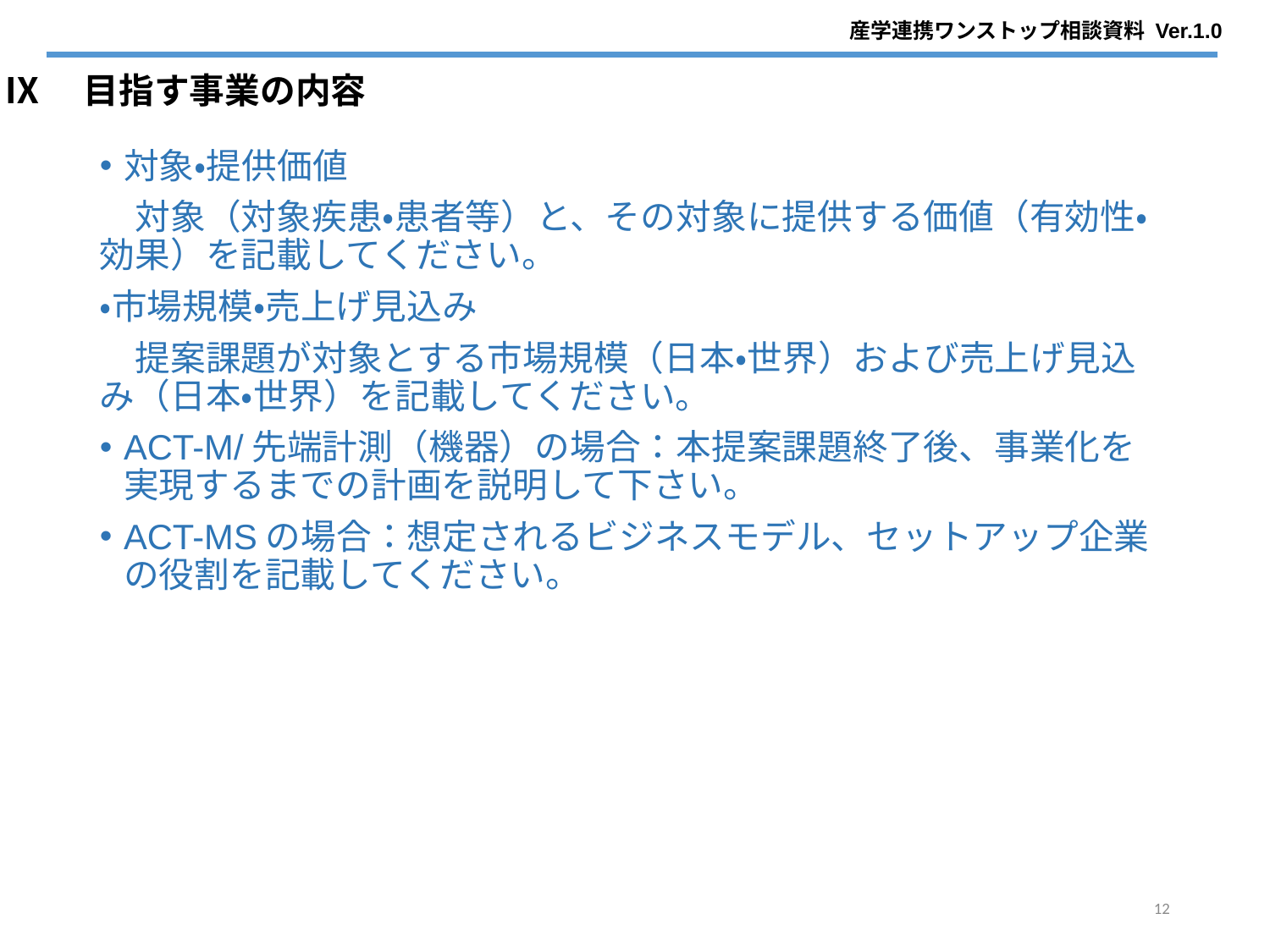

Ⅸ　目指す事業の内容
対象・提供価値
　対象（対象疾患・患者等）と、その対象に提供する価値（有効性・効果）を記載してください。
・市場規模・売上げ見込み
　提案課題が対象とする市場規模（日本・世界）および売上げ見込み（日本・世界）を記載してください。
ACT-M/先端計測（機器）の場合：本提案課題終了後、事業化を実現するまでの計画を説明して下さい。
ACT-MSの場合：想定されるビジネスモデル、セットアップ企業の役割を記載してください。

12